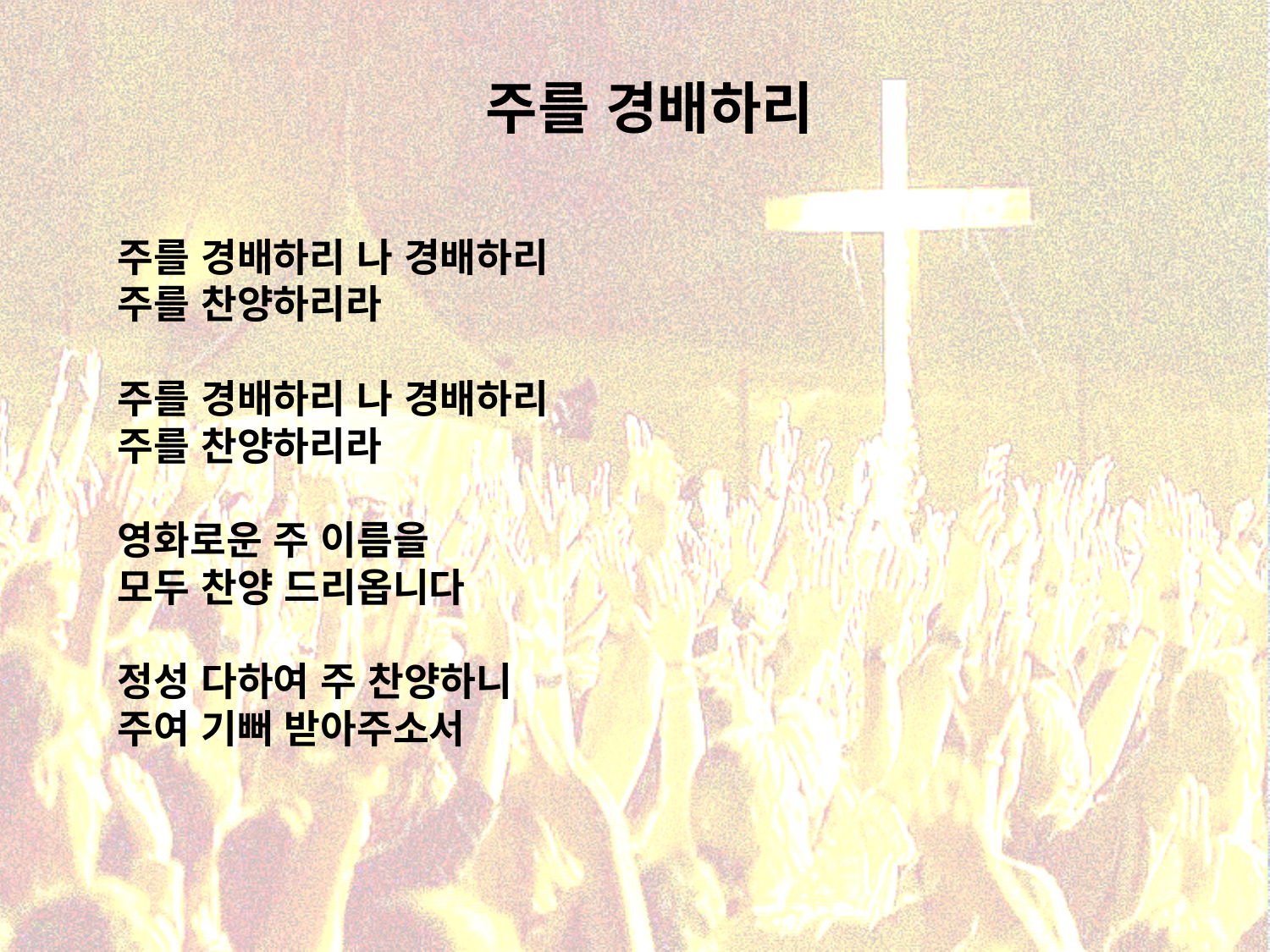

# 주를 경배하리
주를 경배하리 나 경배하리
주를 찬양하리라
주를 경배하리 나 경배하리
주를 찬양하리라
영화로운 주 이름을
모두 찬양 드리옵니다
정성 다하여 주 찬양하니
주여 기뻐 받아주소서